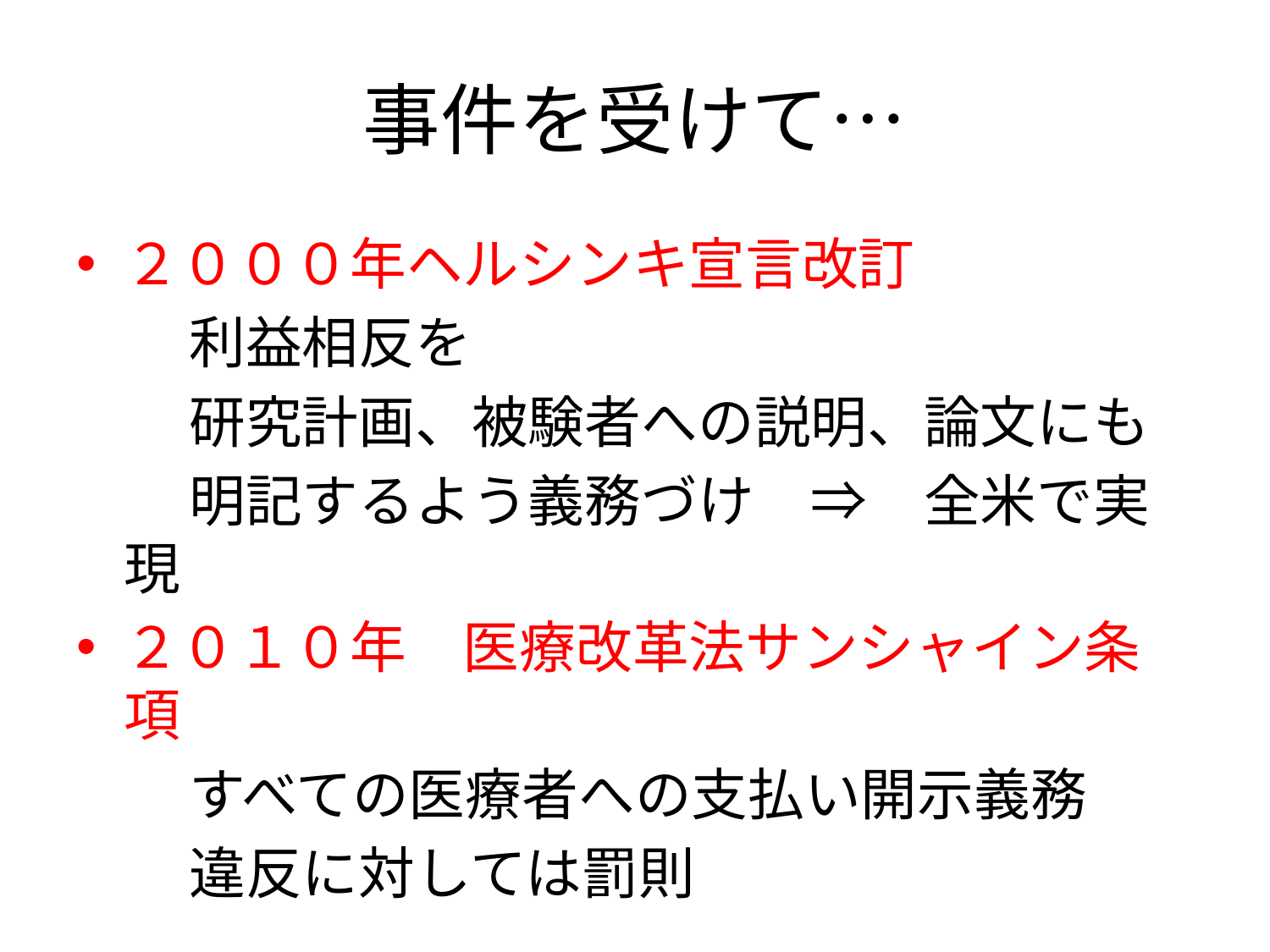

# 事件を受けて…
２０００年ヘルシンキ宣言改訂
　　利益相反を
　　研究計画、被験者への説明、論文にも
　　明記するよう義務づけ　⇒　全米で実現
２０１０年　医療改革法サンシャイン条項
　　すべての医療者への支払い開示義務
　　違反に対しては罰則